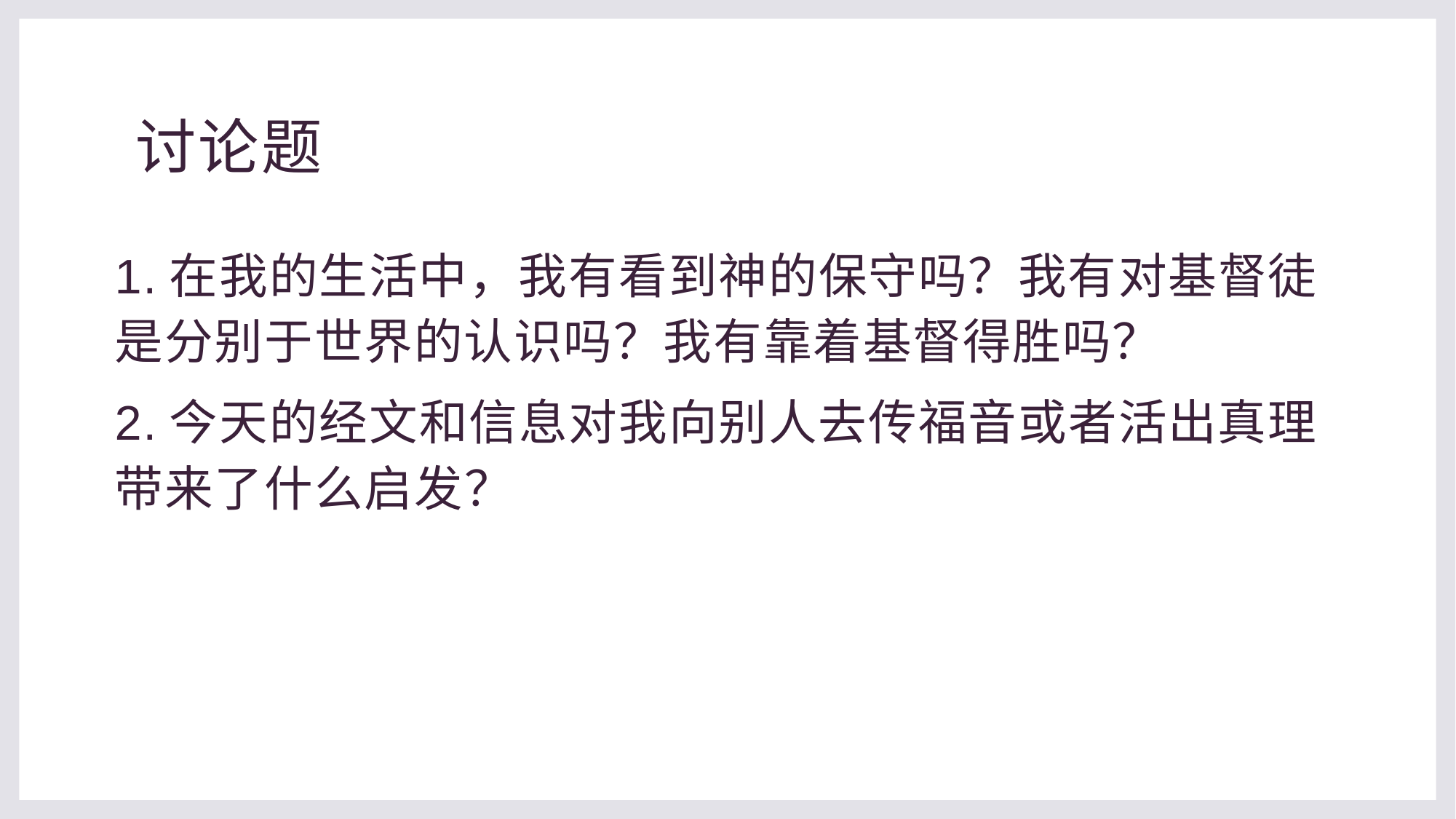

# 讨论题
1.在我的生活中，我有看到神的保守吗？我有对基督徒是分别于世界的认识吗？我有靠着基督得胜吗？
2.今天的经文和信息对我向别人去传福音或者活出真理带来了什么启发？